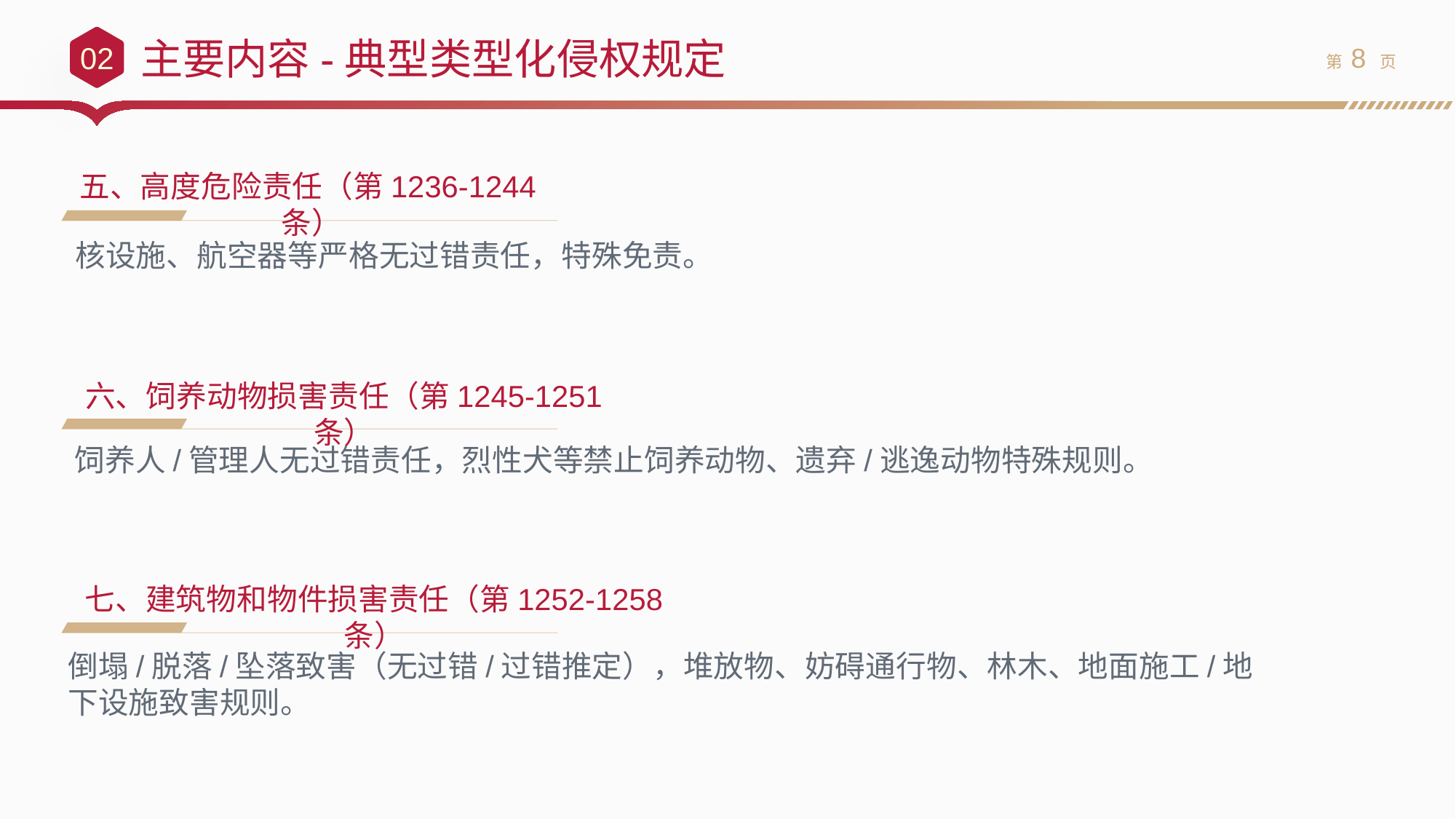

主要内容-典型类型化侵权规定
02
五、高度危险责任（第1236-1244条）

 核设施、航空器等严格无过错责任，特殊免责。
六、饲养动物损害责任（第1245-1251条）

饲养人/管理人无过错责任，烈性犬等禁止饲养动物、遗弃/逃逸动物特殊规则。
七、建筑物和物件损害责任（第1252-1258条）

倒塌/脱落/坠落致害（无过错/过错推定），堆放物、妨碍通行物、林木、地面施工/地下设施致害规则。